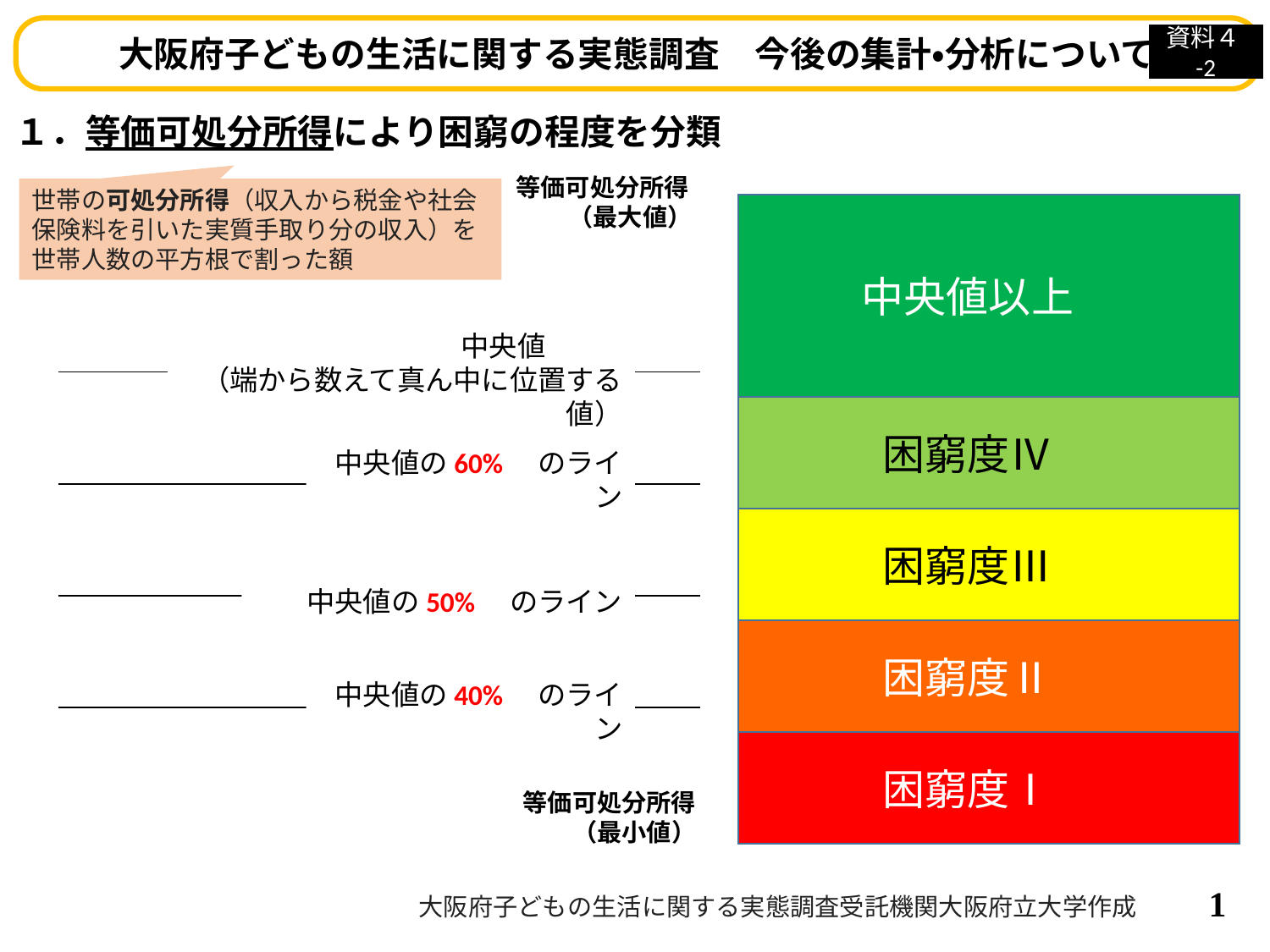

大阪府子どもの生活に関する実態調査　今後の集計・分析について
資料４-2
１．等価可処分所得により困窮の程度を分類
等価可処分所得
（最大値）
世帯の可処分所得（収入から税金や社会保険料を引いた実質手取り分の収入）を世帯人数の平方根で割った額
中央値以上
困窮度Ⅳ
困窮度Ⅲ
困窮度Ⅱ
困窮度Ⅰ
　　　　　　　　　　中央値
（端から数えて真ん中に位置する値）
|  |
| --- |
|  |
|  |
|  |
中央値の60%　のライン
中央値の50%　のライン
中央値の40%　のライン
等価可処分所得
（最小値）
1
大阪府子どもの生活に関する実態調査受託機関大阪府立大学作成